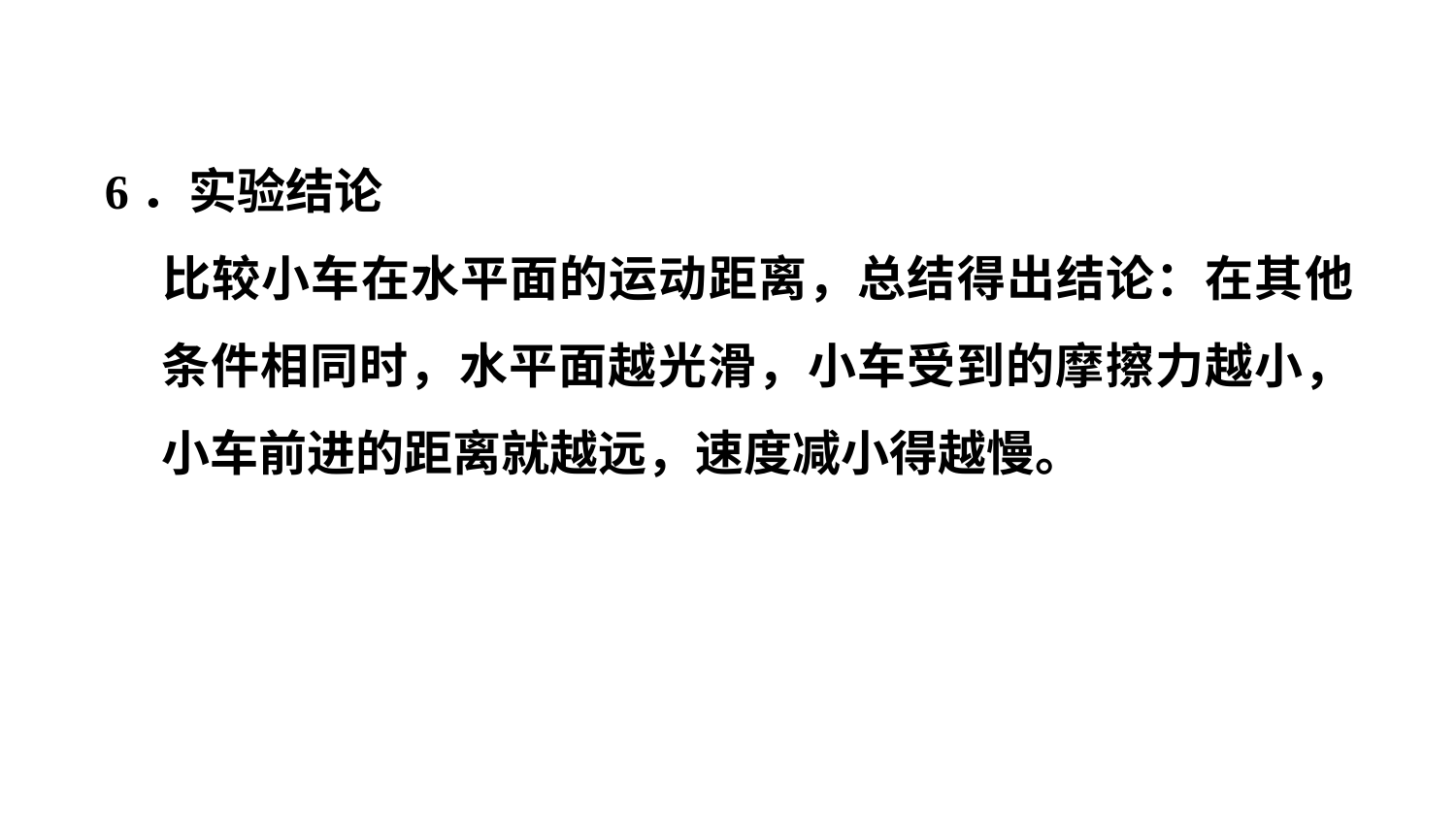

6．实验结论
	比较小车在水平面的运动距离，总结得出结论：在其他条件相同时，水平面越光滑，小车受到的摩擦力越小，小车前进的距离就越远，速度减小得越慢。